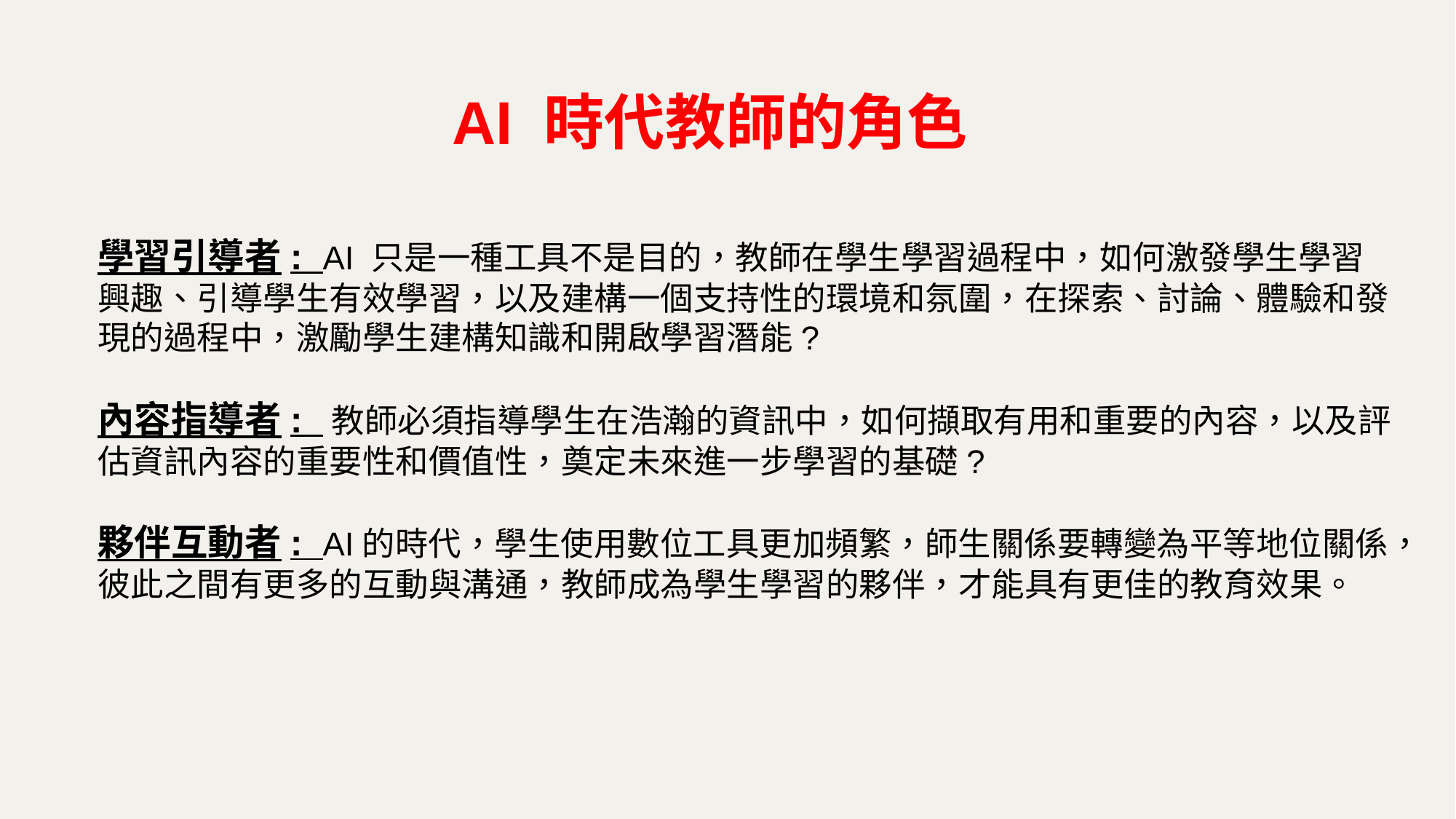

# AI 時代教師的角色
學習引導者:  AI 只是一種工具不是目的，教師在學生學習過程中，如何激發學生學習興趣、引導學生有效學習，以及建構一個支持性的環境和氛圍，在探索、討論、體驗和發現的過程中，激勵學生建構知識和開啟學習潛能?

內容指導者:  教師必須指導學生在浩瀚的資訊中，如何擷取有用和重要的內容，以及評估資訊內容的重要性和價值性，奠定未來進一步學習的基礎?

夥伴互動者:  AI的時代，學生使用數位工具更加頻繁，師生關係要轉變為平等地位關係，彼此之間有更多的互動與溝通，教師成為學生學習的夥伴，才能具有更佳的教育效果。